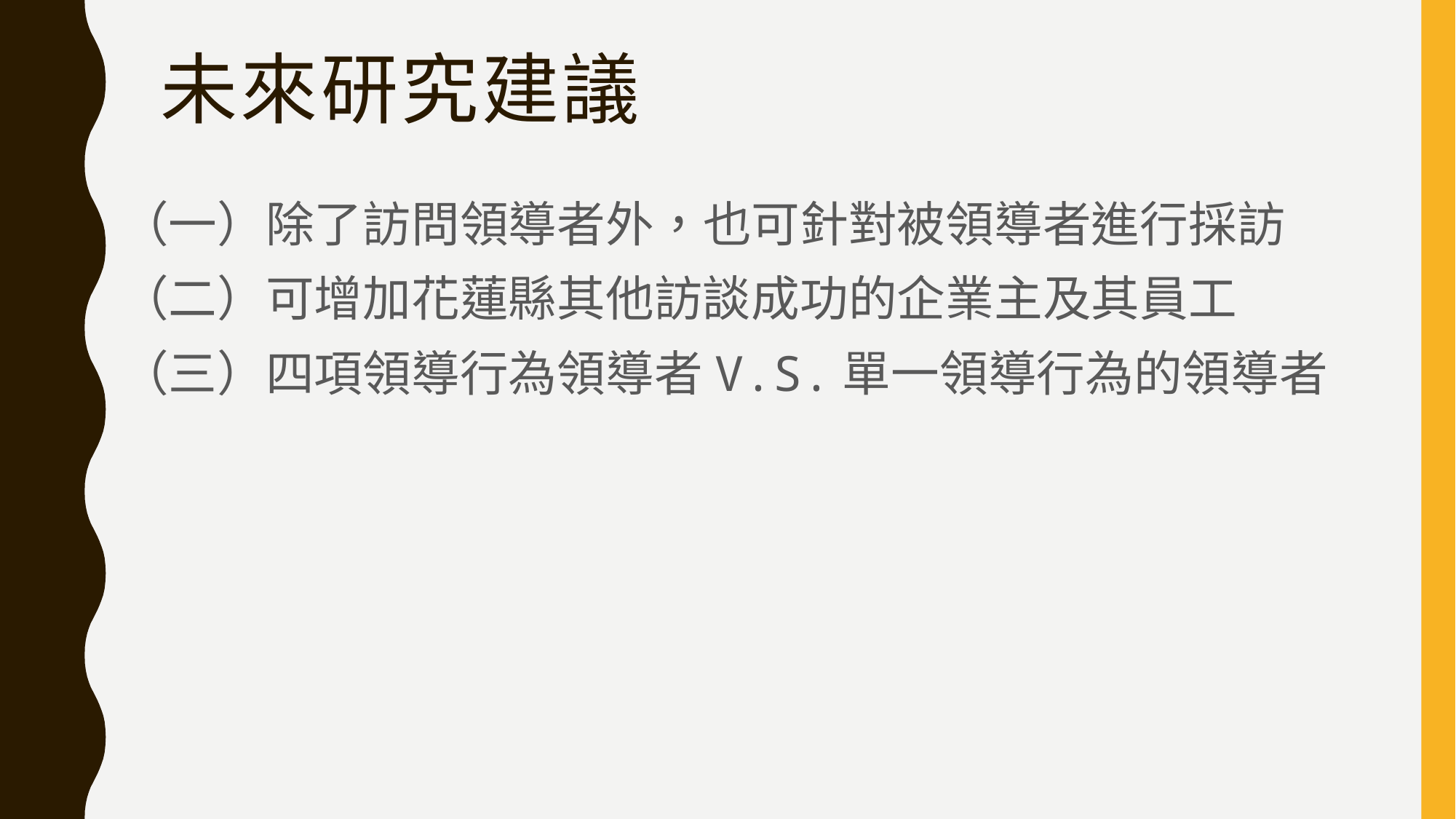

# 未來研究建議
（一）除了訪問領導者外，也可針對被領導者進行採訪
（二）可增加花蓮縣其他訪談成功的企業主及其員工
（三）四項領導行為領導者V.S.單一領導行為的領導者